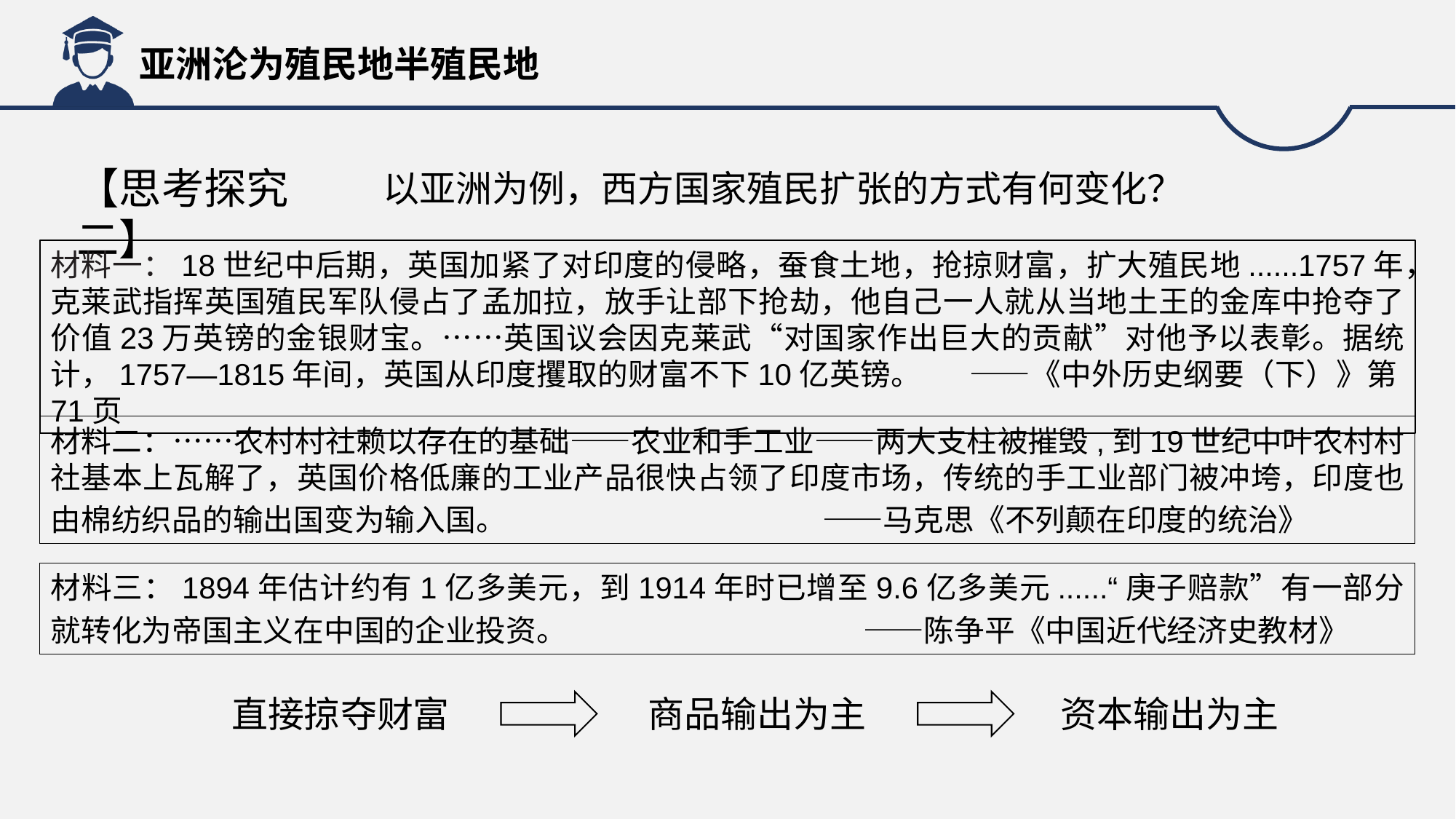

亚洲沦为殖民地半殖民地
【思考探究二】
以亚洲为例，西方国家殖民扩张的方式有何变化？
材料一：18世纪中后期，英国加紧了对印度的侵略，蚕食土地，抢掠财富，扩大殖民地......1757年，克莱武指挥英国殖民军队侵占了孟加拉，放手让部下抢劫，他自己一人就从当地土王的金库中抢夺了价值23万英镑的金银财宝。……英国议会因克莱武“对国家作出巨大的贡献”对他予以表彰。据统计，1757—1815年间，英国从印度攫取的财富不下10亿英镑。       ——《中外历史纲要（下）》第71页
材料二：……农村村社赖以存在的基础——农业和手工业——两大支柱被摧毁,到19世纪中叶农村村社基本上瓦解了，英国价格低廉的工业产品很快占领了印度市场，传统的手工业部门被冲垮，印度也由棉纺织品的输出国变为输入国。                                               ——马克思《不列颠在印度的统治》
材料三：1894年估计约有1亿多美元，到1914年时已增至9.6亿多美元......“庚子赔款”有一部分就转化为帝国主义在中国的企业投资。                                            ——陈争平《中国近代经济史教材》
直接掠夺财富
商品输出为主
资本输出为主